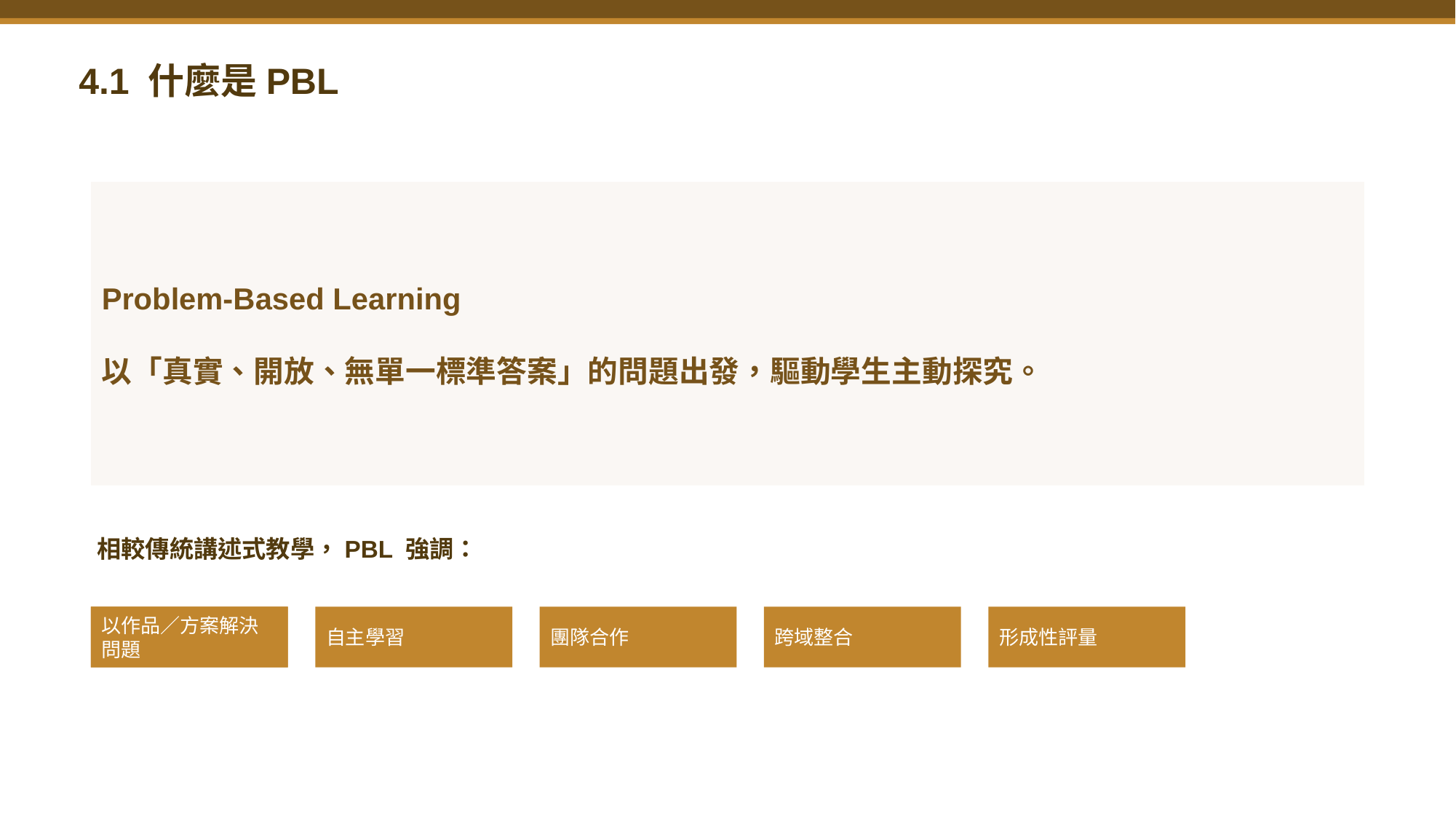

4.1 什麼是PBL
Problem-Based Learning

以「真實、開放、無單一標準答案」的問題出發，驅動學生主動探究。
相較傳統講述式教學，PBL 強調：
學生中心
以作品／方案解決問題
自主學習
團隊合作
跨域整合
形成性評量